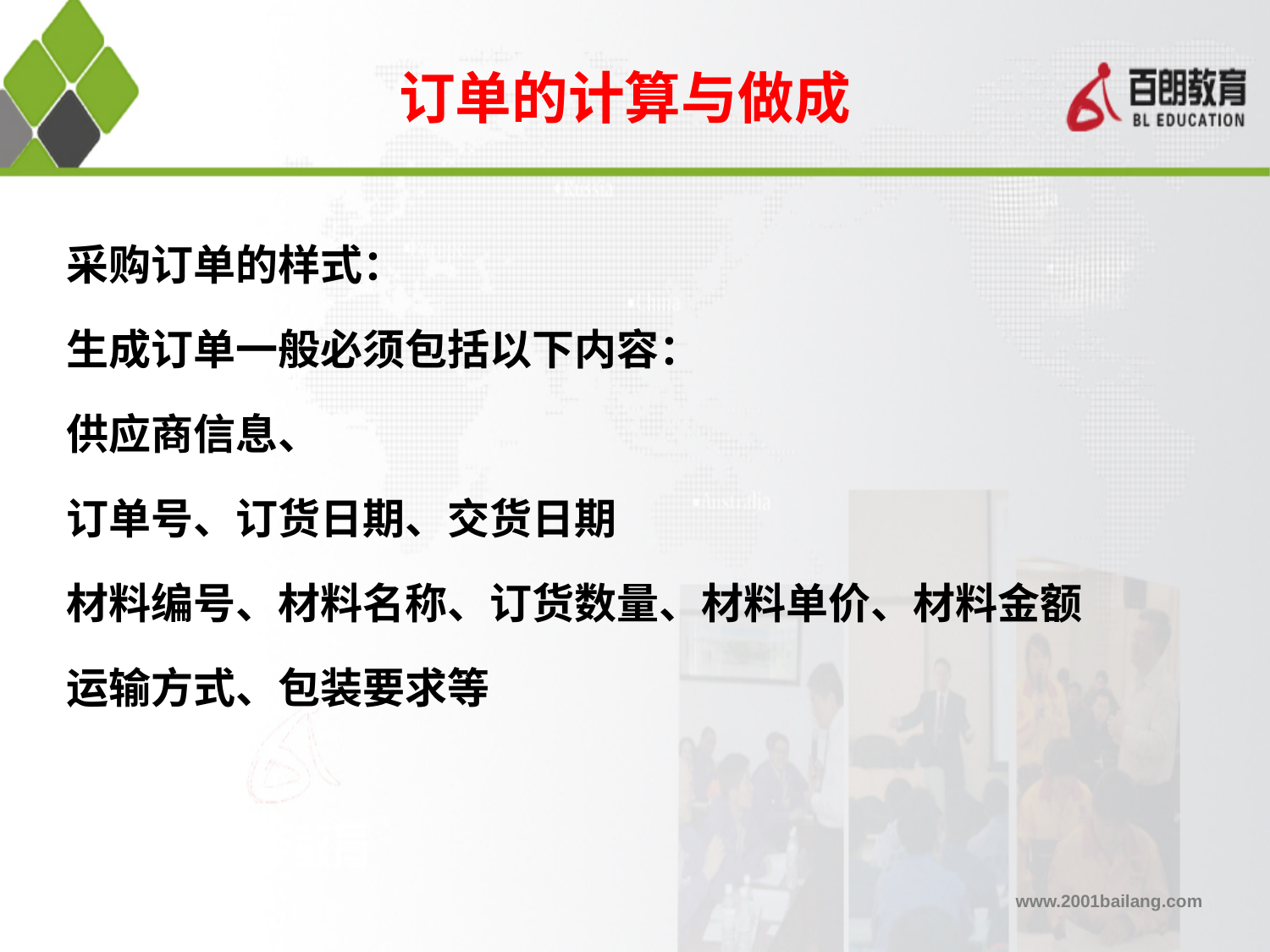

订单的计算与做成
采购订单的样式：
生成订单一般必须包括以下内容：
供应商信息、
订单号、订货日期、交货日期
材料编号、材料名称、订货数量、材料单价、材料金额
运输方式、包装要求等